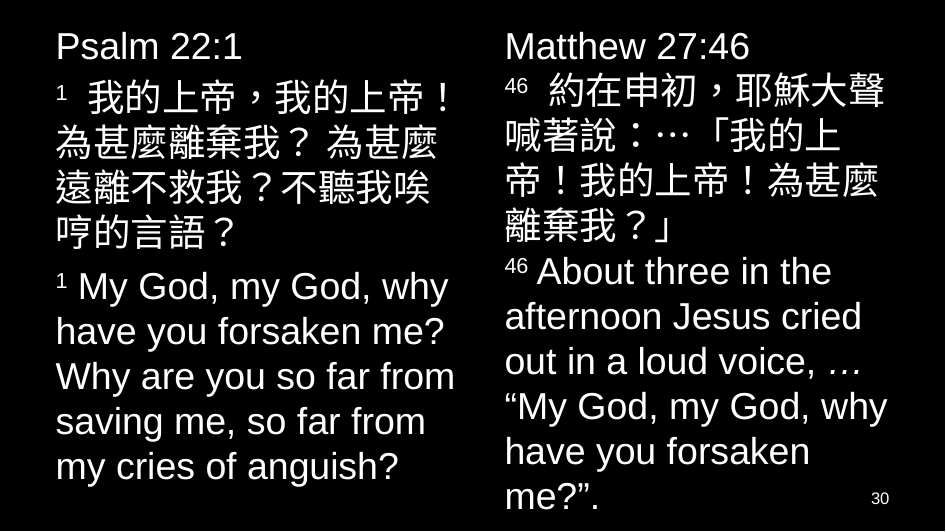

Psalm 22:1
1 我的上帝，我的上帝！為甚麼離棄我？ 為甚麼遠離不救我？不聽我唉哼的言語？
1 My God, my God, why have you forsaken me? Why are you so far from saving me, so far from my cries of anguish?

Matthew 27:46
46 約在申初，耶穌大聲喊著說：…「我的上帝！我的上帝！為甚麼離棄我？」
46 About three in the afternoon Jesus cried out in a loud voice, … “My God, my God, why have you forsaken me?”.

30